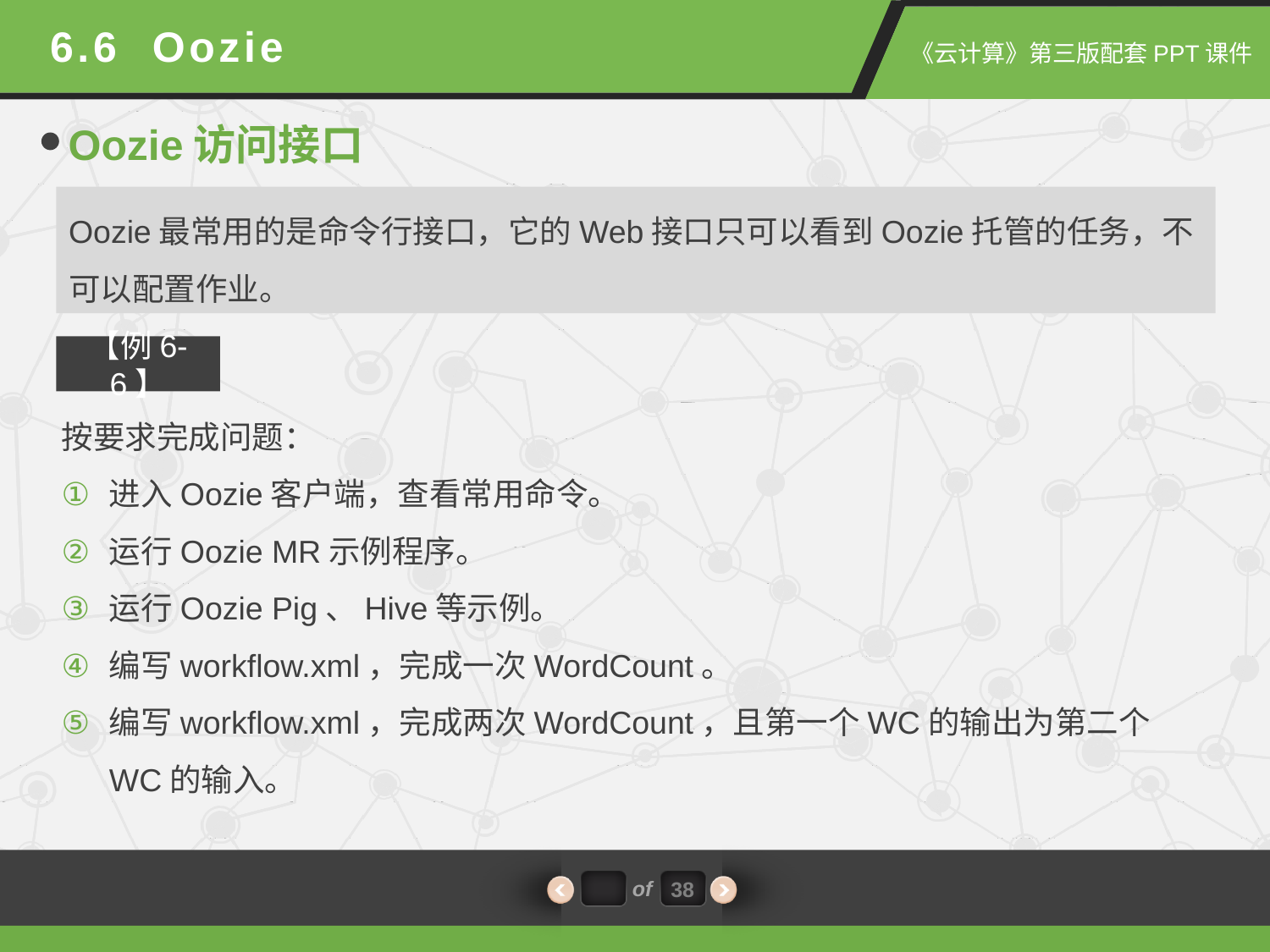

6.6  Oozie
Oozie访问接口

Oozie最常用的是命令行接口，它的Web接口只可以看到Oozie托管的任务，不可以配置作业。
【例6-6】
按要求完成问题：
进入Oozie客户端，查看常用命令。
运行Oozie MR示例程序。
运行Oozie Pig、Hive等示例。
编写workflow.xml，完成一次WordCount。
编写workflow.xml，完成两次WordCount，且第一个WC的输出为第二个WC的输入。
28